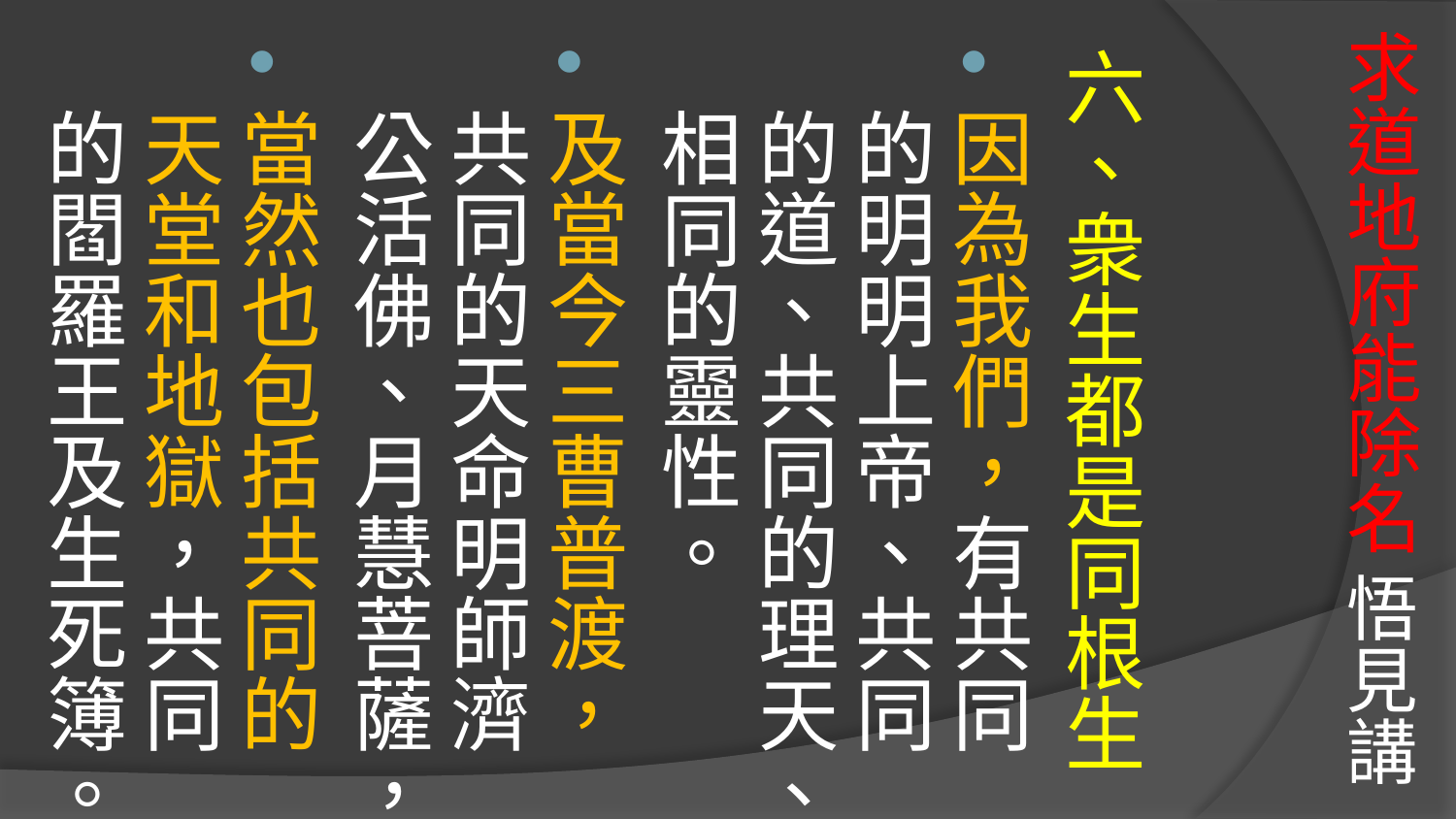

# 求道地府能除名 悟見講
六、衆生都是同根生
因為我們，有共同的明明上帝、共同的道、共同的理天、相同的靈性。
及當今三曹普渡，共同的天命明師濟公活佛、月慧菩薩，
當然也包括共同的天堂和地獄，共同的閻羅王及生死簿。